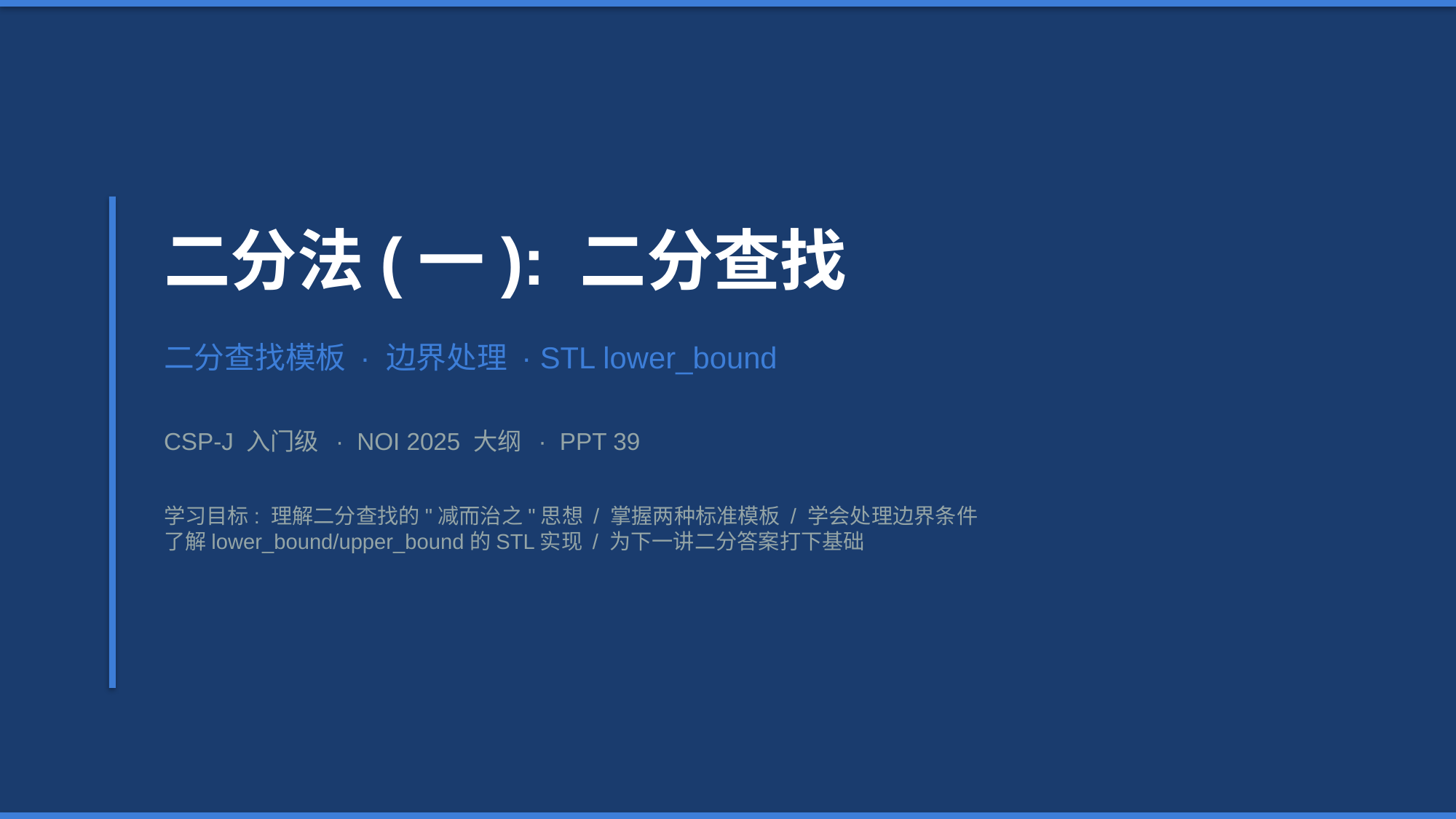

二分法(一): 二分查找
二分查找模板 · 边界处理 · STL lower_bound
CSP-J 入门级  ·  NOI 2025 大纲  ·  PPT 39
学习目标: 理解二分查找的"减而治之"思想 / 掌握两种标准模板 / 学会处理边界条件
了解lower_bound/upper_bound的STL实现 / 为下一讲二分答案打下基础